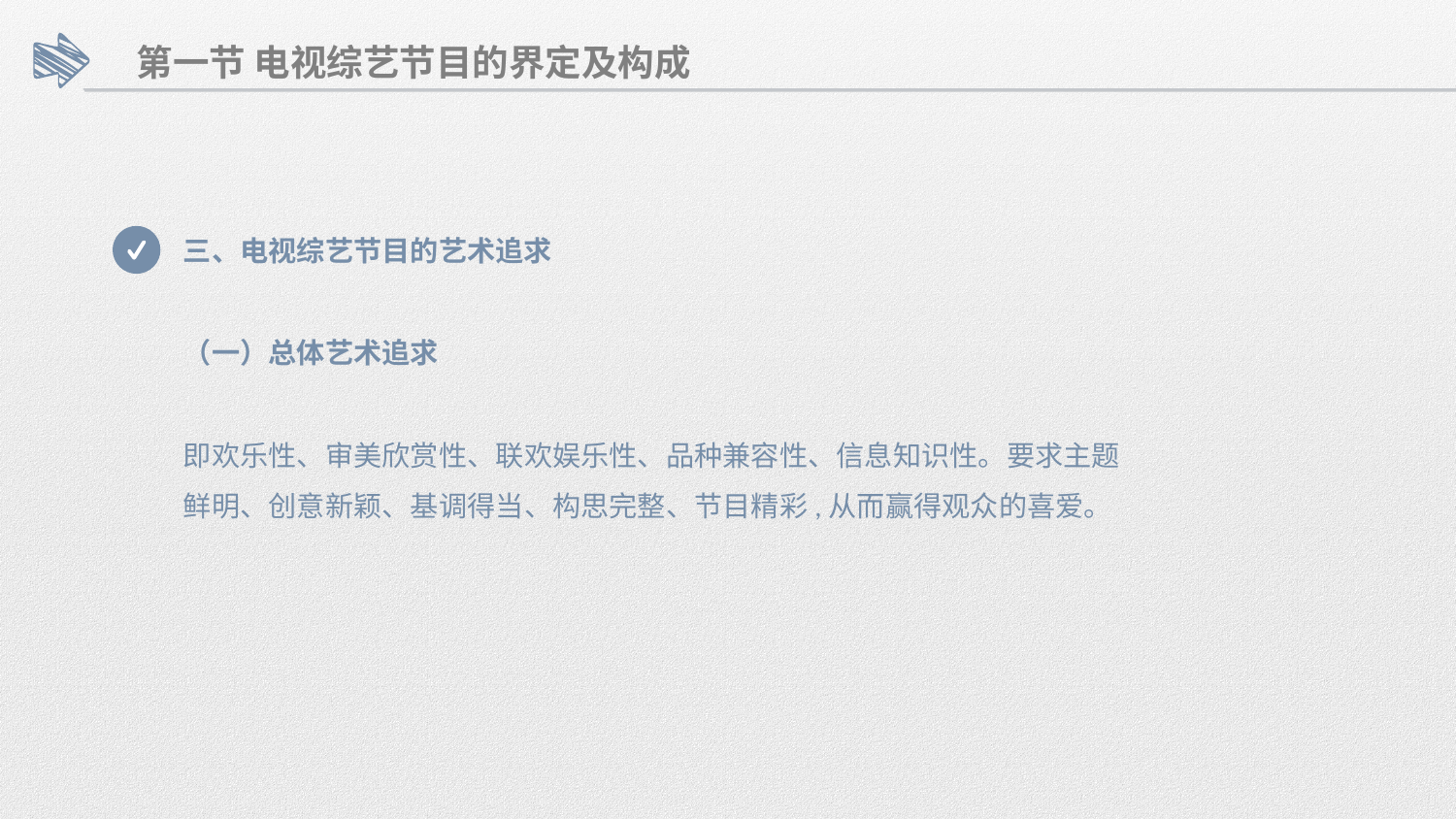

第一节 电视综艺节目的界定及构成
三、电视综艺节目的艺术追求

（一）总体艺术追求

即欢乐性、审美欣赏性、联欢娱乐性、品种兼容性、信息知识性。要求主题
鲜明、创意新颖、基调得当、构思完整、节目精彩,从而赢得观众的喜爱。